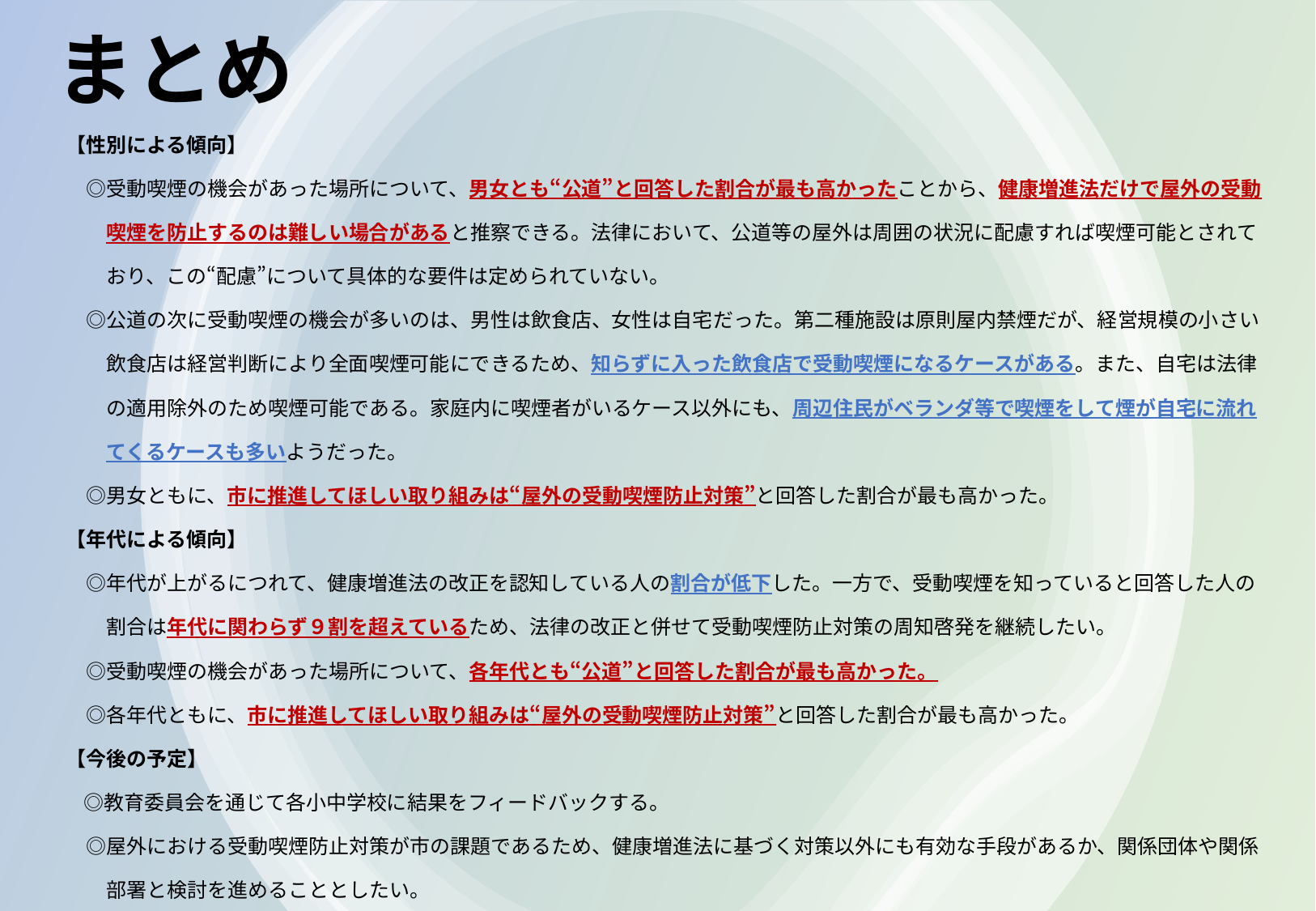

まとめ

【性別による傾向】
　◎受動喫煙の機会があった場所について、男女とも“公道”と回答した割合が最も高かったことから、健康増進法だけで屋外の受動
　　喫煙を防止するのは難しい場合があると推察できる。法律において、公道等の屋外は周囲の状況に配慮すれば喫煙可能とされて
　　おり、この“配慮”について具体的な要件は定められていない。
　◎公道の次に受動喫煙の機会が多いのは、男性は飲食店、女性は自宅だった。第二種施設は原則屋内禁煙だが、経営規模の小さい
　　飲食店は経営判断により全面喫煙可能にできるため、知らずに入った飲食店で受動喫煙になるケースがある。また、自宅は法律
　　の適用除外のため喫煙可能である。家庭内に喫煙者がいるケース以外にも、周辺住民がベランダ等で喫煙をして煙が自宅に流れ
　　てくるケースも多いようだった。
　◎男女ともに、市に推進してほしい取り組みは“屋外の受動喫煙防止対策”と回答した割合が最も高かった。
【年代による傾向】
　◎年代が上がるにつれて、健康増進法の改正を認知している人の割合が低下した。一方で、受動喫煙を知っていると回答した人の
　　割合は年代に関わらず９割を超えているため、法律の改正と併せて受動喫煙防止対策の周知啓発を継続したい。
　◎受動喫煙の機会があった場所について、各年代とも“公道”と回答した割合が最も高かった。
　◎各年代ともに、市に推進してほしい取り組みは“屋外の受動喫煙防止対策”と回答した割合が最も高かった。
【今後の予定】
　◎教育委員会を通じて各小中学校に結果をフィードバックする。
　◎屋外における受動喫煙防止対策が市の課題であるため、健康増進法に基づく対策以外にも有効な手段があるか、関係団体や関係
　　部署と検討を進めることとしたい。